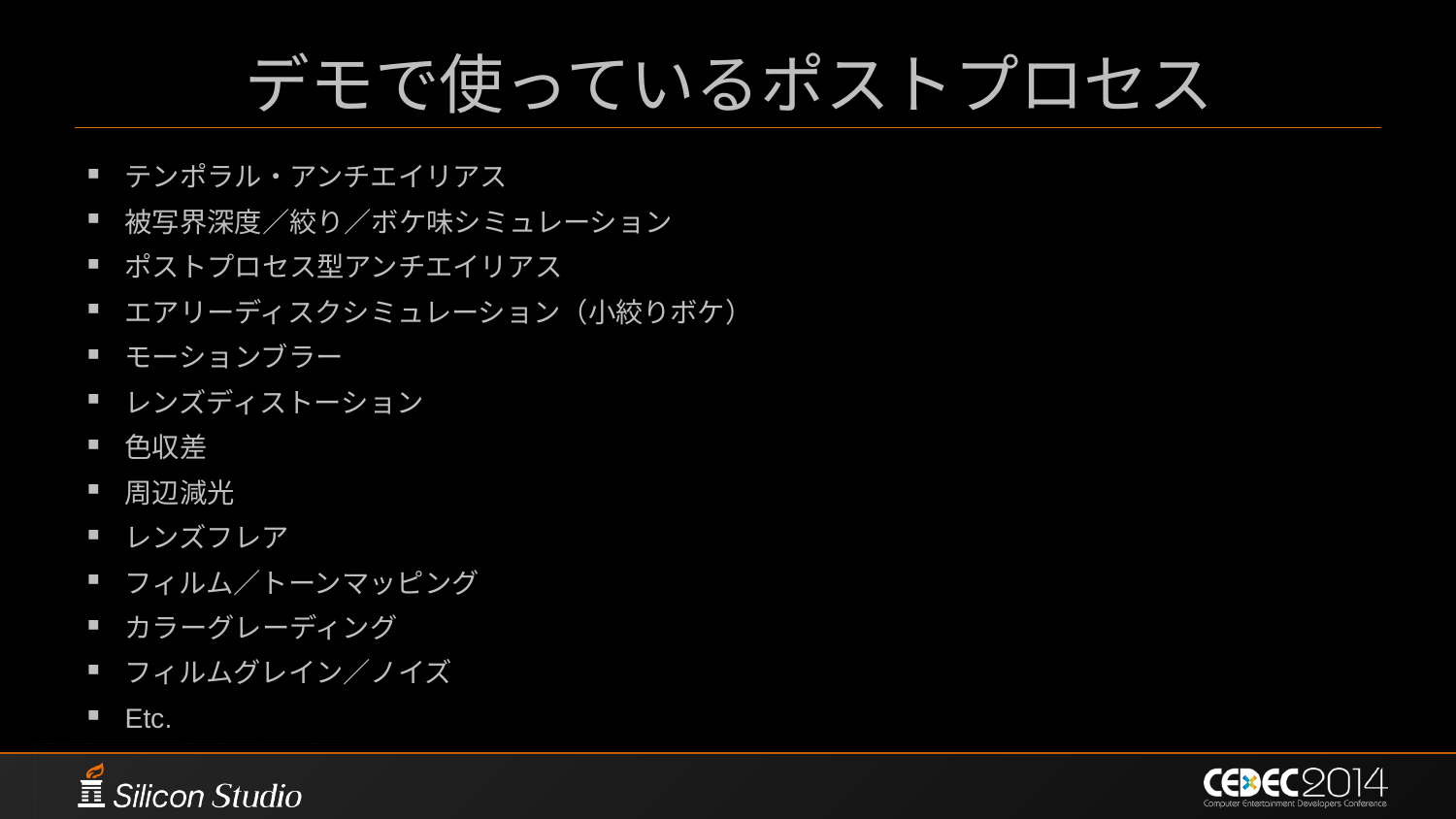

# デモで使っているポストプロセス
テンポラル・アンチエイリアス
被写界深度／絞り／ボケ味シミュレーション
ポストプロセス型アンチエイリアス
エアリーディスクシミュレーション（小絞りボケ）
モーションブラー
レンズディストーション
色収差
周辺減光
レンズフレア
フィルム／トーンマッピング
カラーグレーディング
フィルムグレイン／ノイズ
Etc.